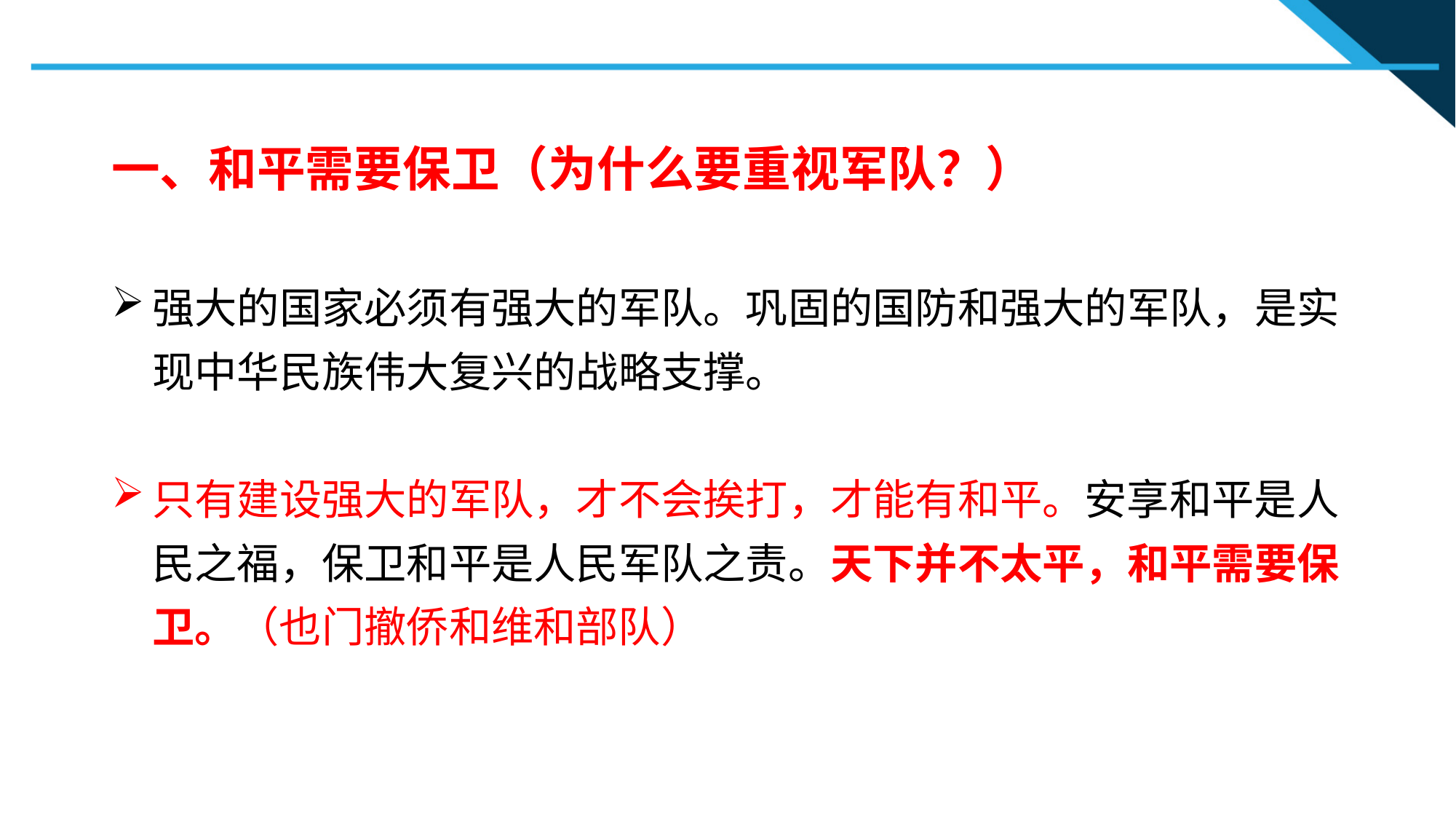

一、和平需要保卫（为什么要重视军队？）

强大的国家必须有强大的军队。巩固的国防和强大的军队，是实现中华民族伟大复兴的战略支撑。

只有建设强大的军队，才不会挨打，才能有和平。安享和平是人民之福，保卫和平是人民军队之责。天下并不太平，和平需要保卫。（也门撤侨和维和部队）